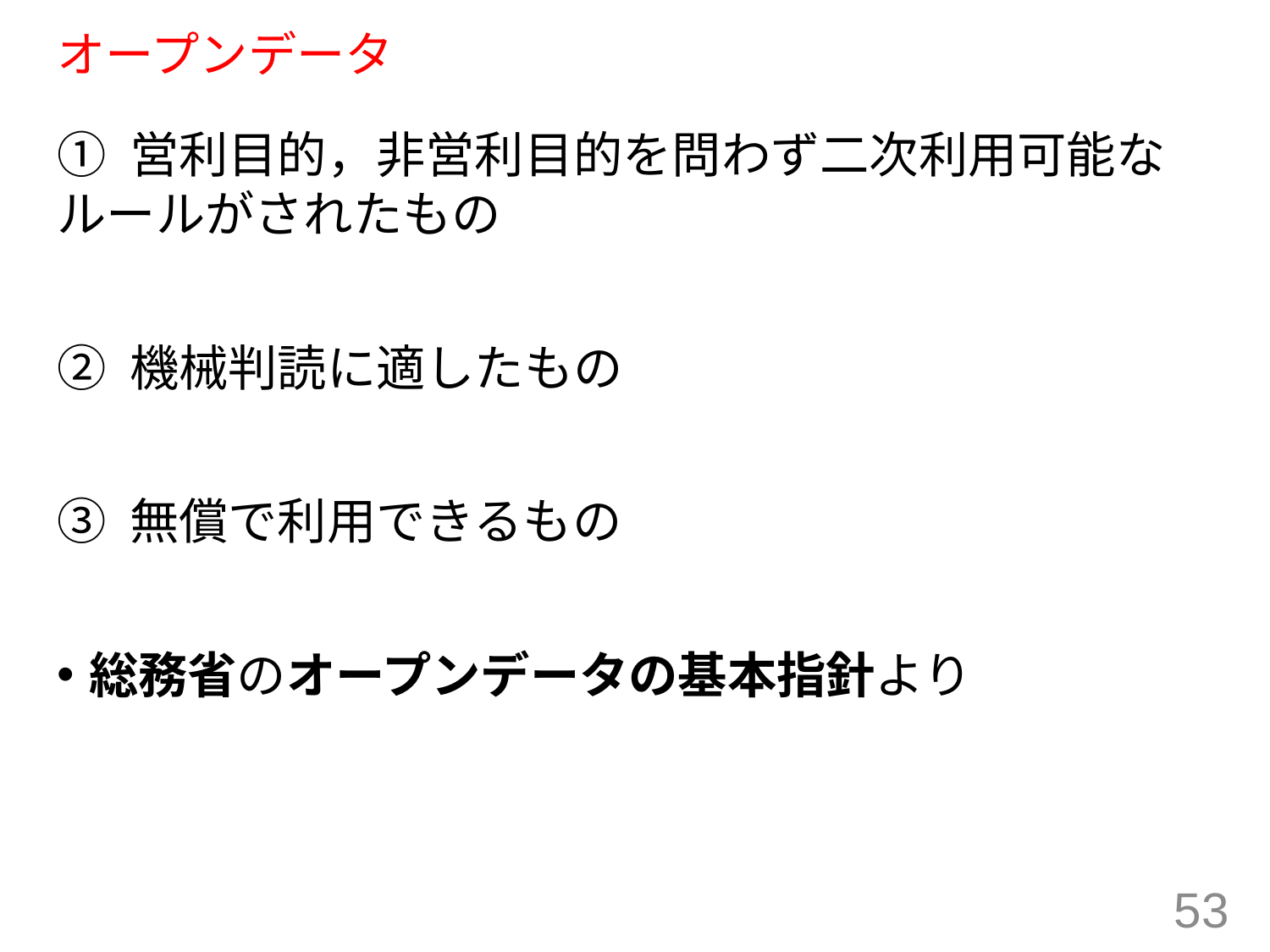

# オープンデータ
① 営利目的，非営利目的を問わず二次利用可能なルールがされたもの

② 機械判読に適したもの

③ 無償で利用できるもの

総務省のオープンデータの基本指針より
53